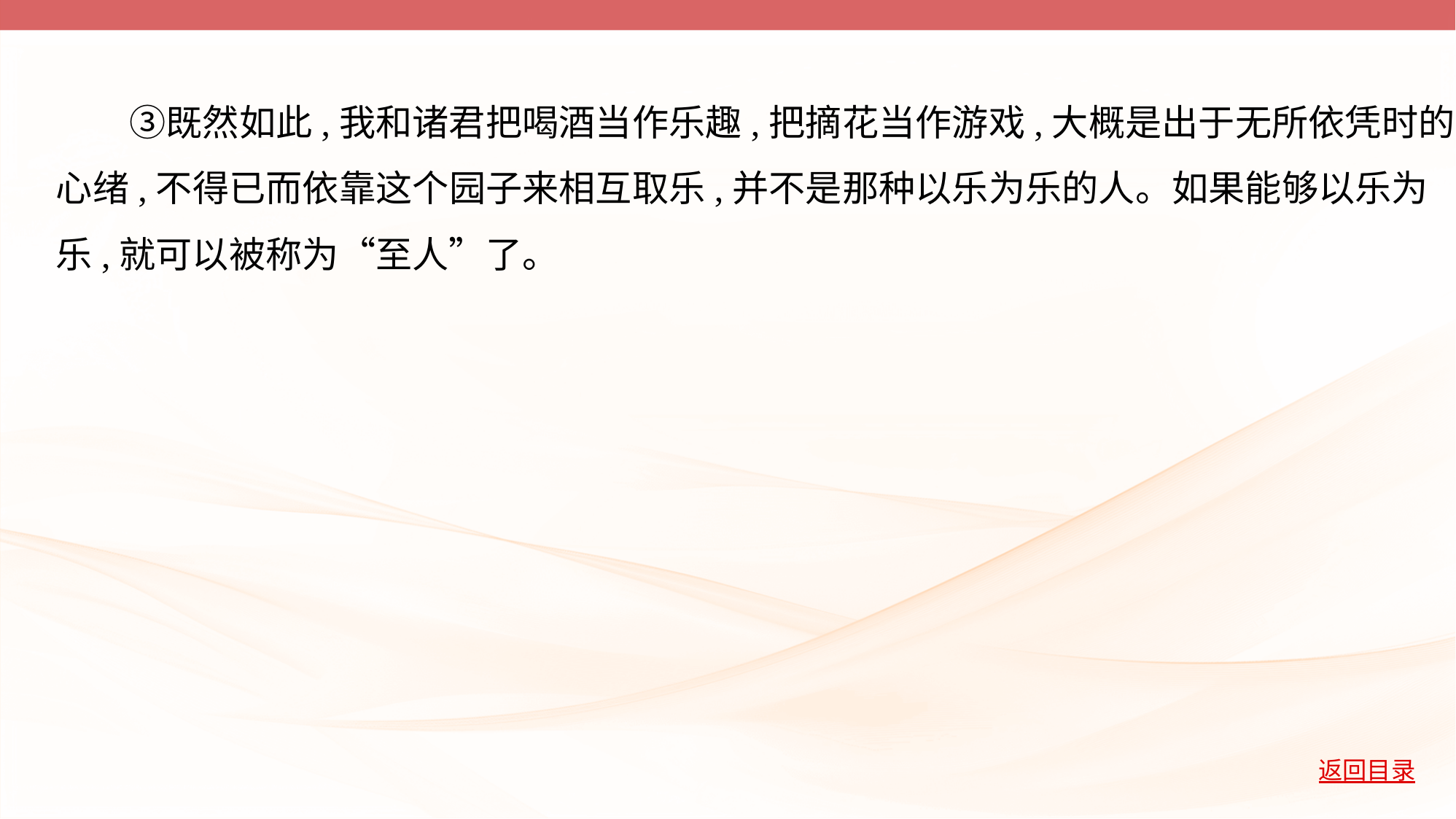

③既然如此,我和诸君把喝酒当作乐趣,把摘花当作游戏,大概是出于无所依凭时的
心绪,不得已而依靠这个园子来相互取乐,并不是那种以乐为乐的人。如果能够以乐为
乐,就可以被称为“至人”了。